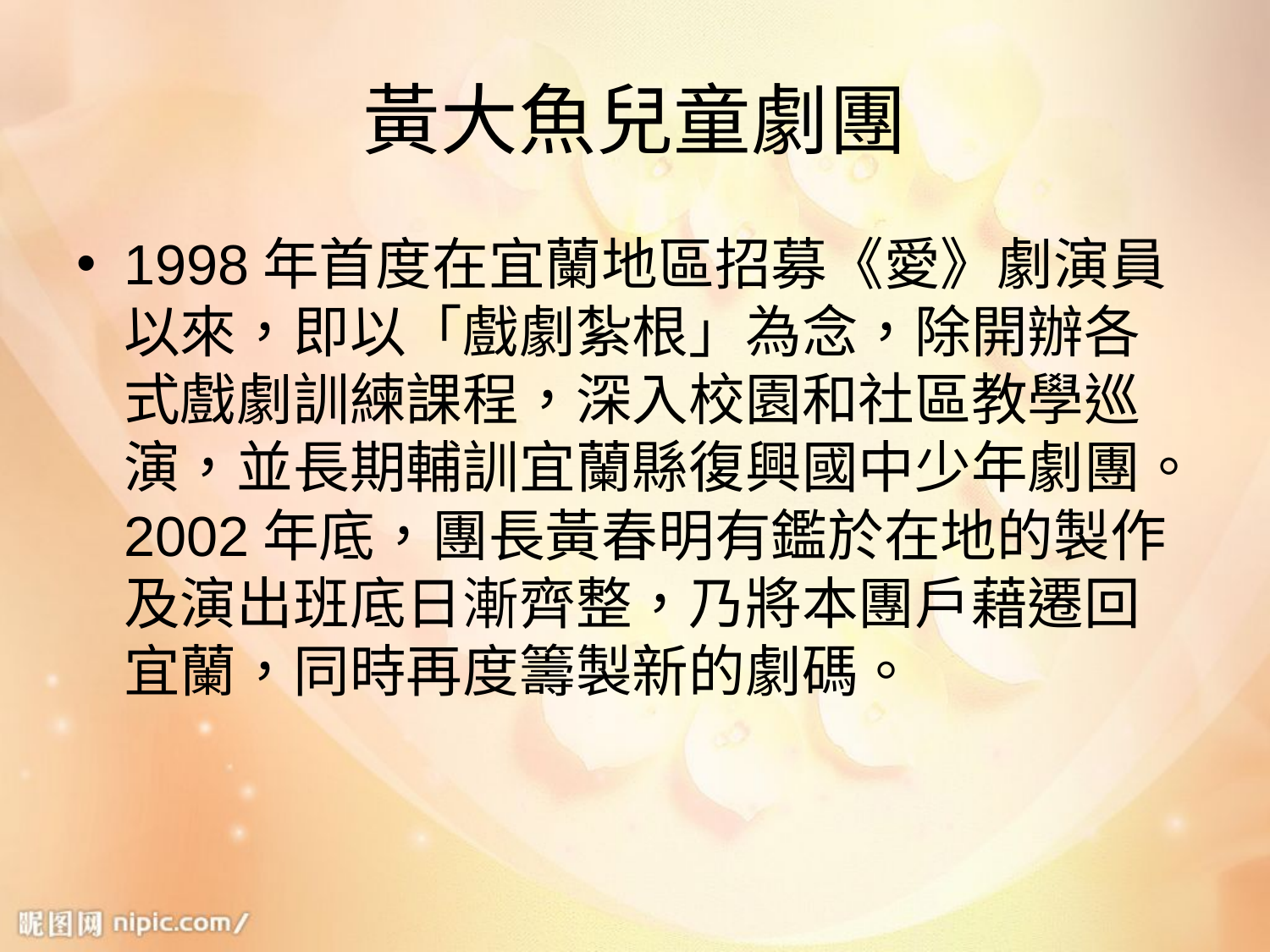

# 黃大魚兒童劇團
1998年首度在宜蘭地區招募《愛》劇演員以來，即以「戲劇紮根」為念，除開辦各式戲劇訓練課程，深入校園和社區教學巡演，並長期輔訓宜蘭縣復興國中少年劇團。2002年底，團長黃春明有鑑於在地的製作及演出班底日漸齊整，乃將本團戶藉遷回宜蘭，同時再度籌製新的劇碼。